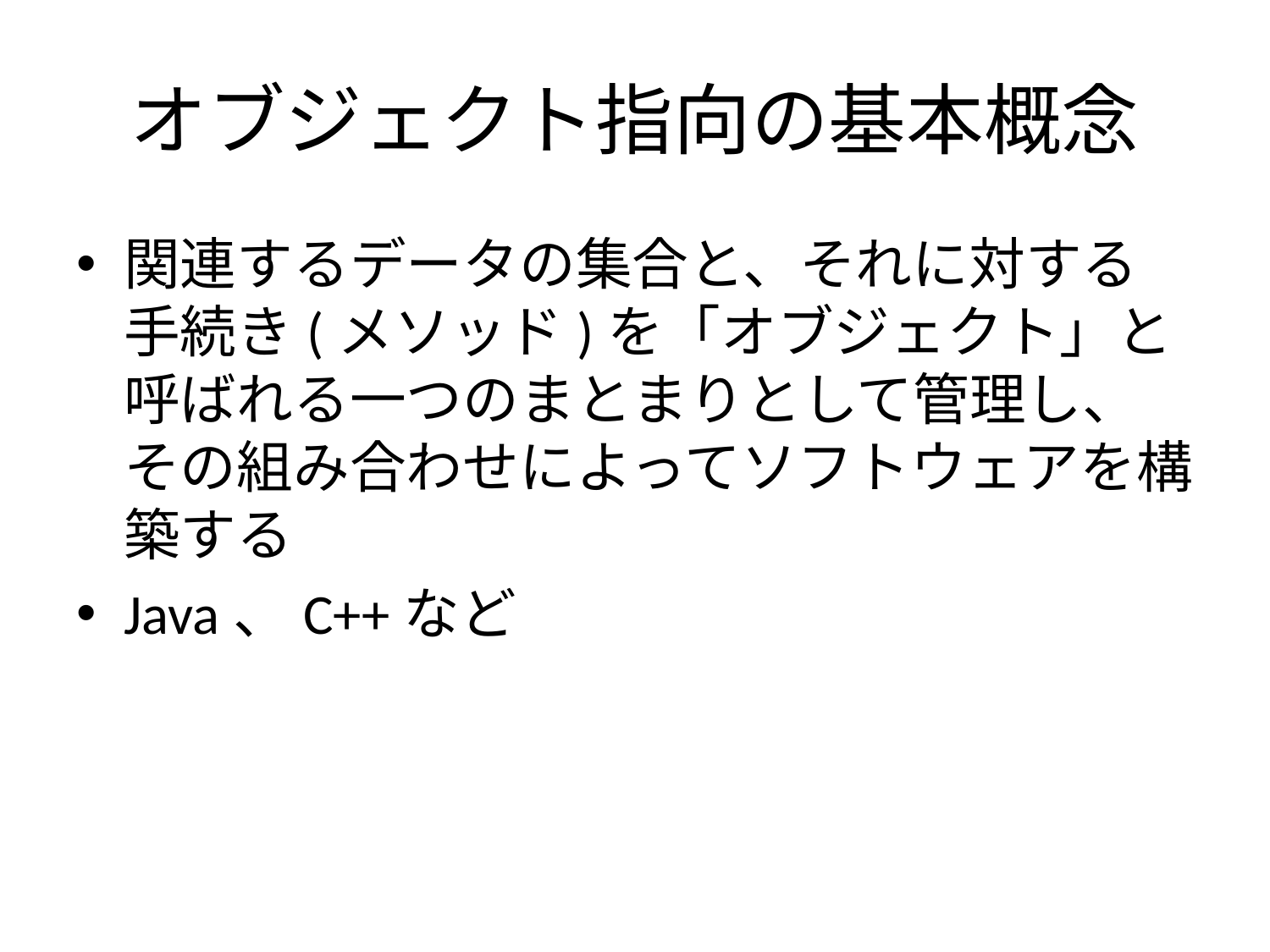

# オブジェクト指向の基本概念
関連するデータの集合と、それに対する手続き(メソッド)を「オブジェクト」と呼ばれる一つのまとまりとして管理し、その組み合わせによってソフトウェアを構築する
Java、C++など